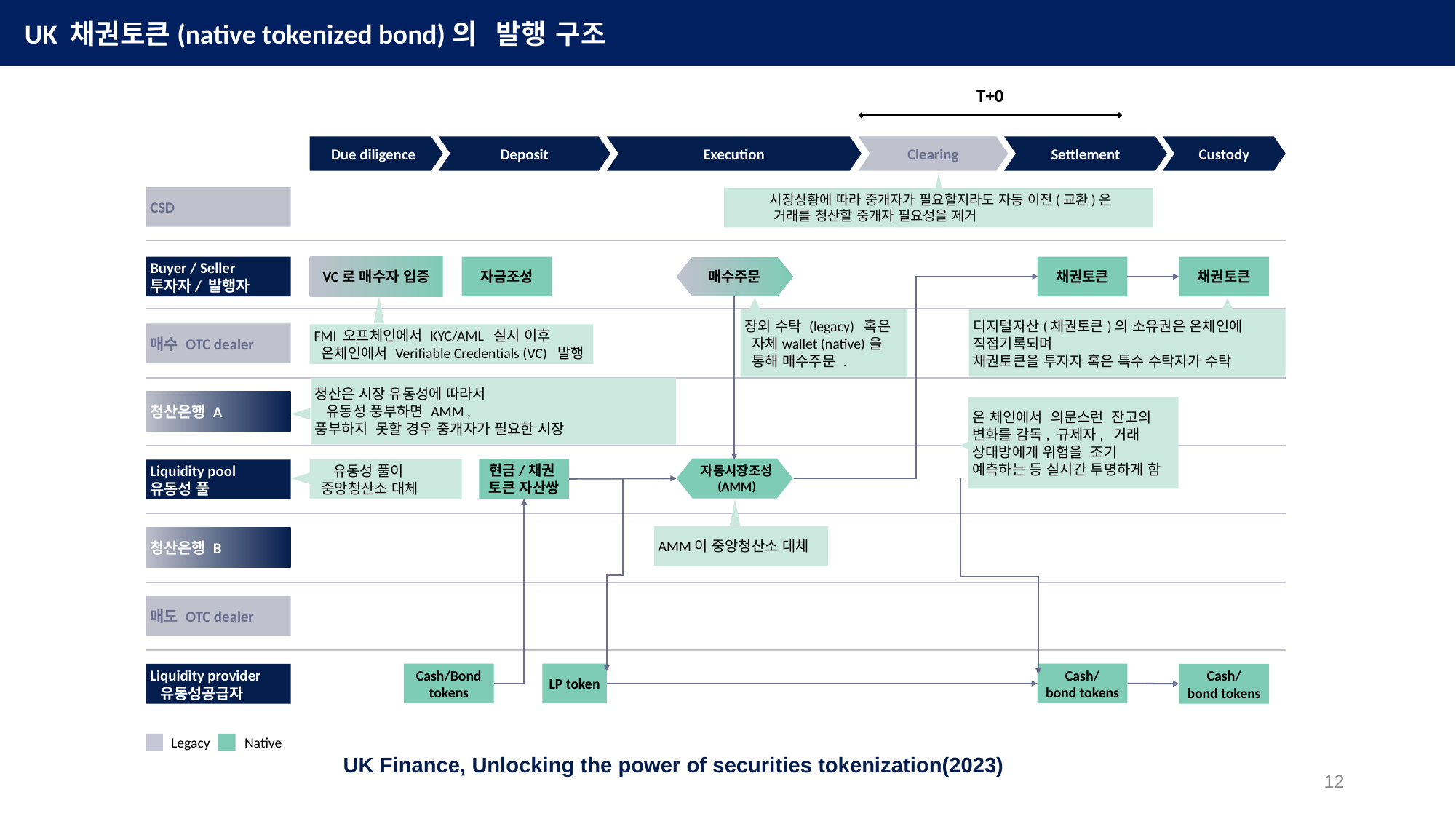

UK 채권토큰(native tokenized bond)의  발행 구조

T+0
Deposit
Execution
Clearing
Settlement
Custody
Due diligence

          시장상황에 따라 중개자가 필요할지라도 자동 이전(교환)은
           거래를 청산할 중개자 필요성을 제거
CSD
매수주문
채권토큰
채권토큰
Buyer / Seller
투자자/ 발행자
VC로 매수자 입증
자금조성

FMI 오프체인에서 KYC/AML  실시 이후
 온체인에서 Verifiable Credentials (VC)  발행

장외 수탁 (legacy)  혹은
 자체wallet (native)을
 통해 매수주문 .

디지털자산(채권토큰)의 소유권은 온체인에 직접기록되며
채권토큰을 투자자 혹은 특수 수탁자가 수탁
매수 OTC dealer
청산은 시장 유동성에 따라서
  유동성 풍부하면 AMM ,
풍부하지  못할 경우 중개자가 필요한 시장

청산은행 A
온 체인에서  의문스런  잔고의 변화를 감독, 규제자,  거래 상대방에게 위험을  조기 예측하는 등 실시간 투명하게 함

자동시장조성
(AMM)
현금/채권  토큰 자산쌍
    유동성 풀이
 중앙청산소 대체

Liquidity pool
유동성 풀

AMM이 중앙청산소 대체
청산은행 B
매도 OTC dealer
Cash/Bond
tokens
LP token
Cash/
bond tokens
Liquidity provider
  유동성공급자
Cash/
bond tokens

Legacy
Native
UK Finance, Unlocking the power of securities tokenization(2023)
12